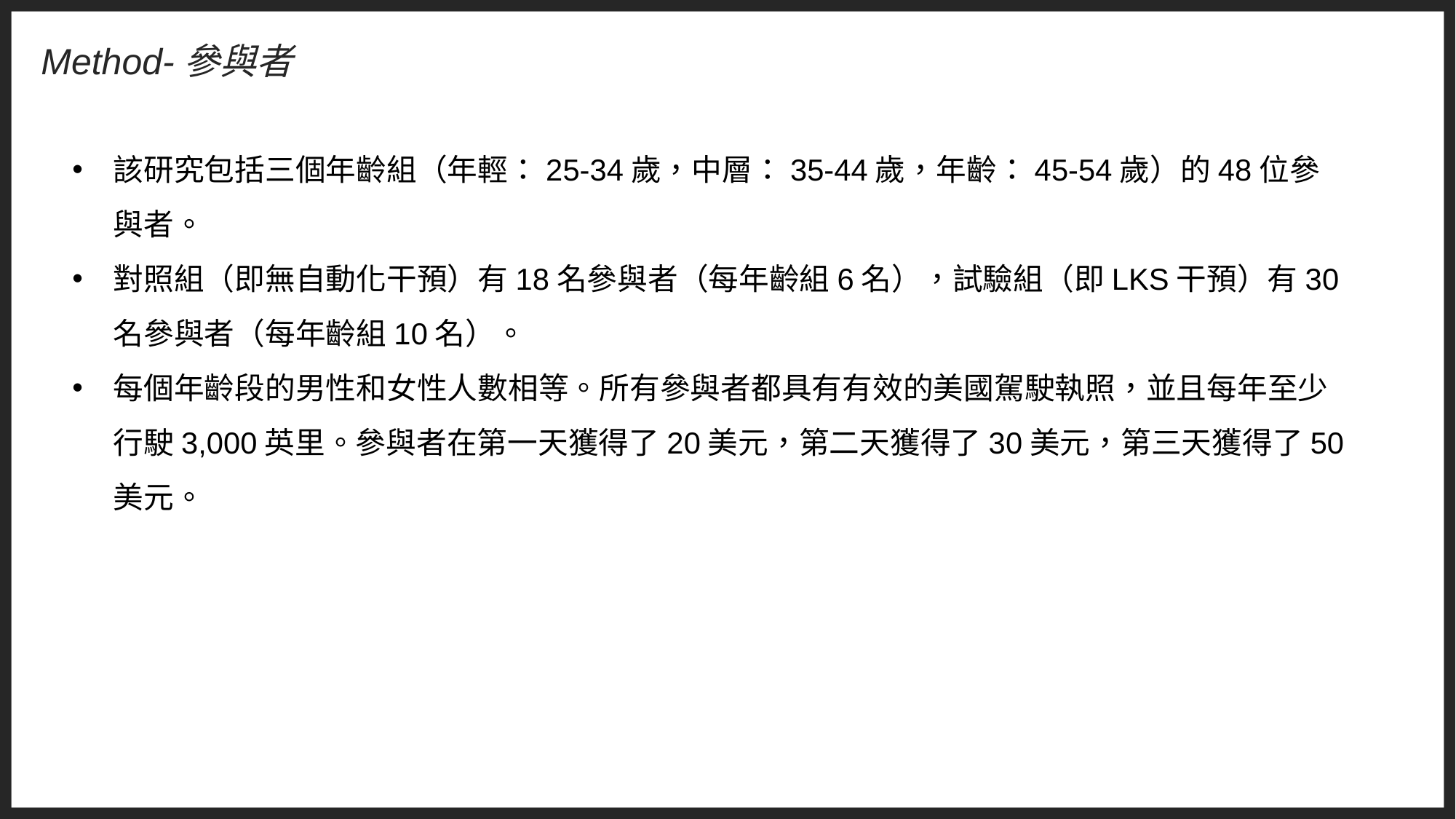

Method-參與者
該研究包括三個年齡組（年輕：25-34歲，中層：35-44歲，年齡：45-54歲）的48位參與者。
對照組（即無自動化干預）有18名參與者（每年齡組6名），試驗組（即LKS干預）有30名參與者（每年齡組10名）。
每個年齡段的男性和女性人數相等。所有參與者都具有有效的美國駕駛執照，並且每年至少行駛3,000英里。參與者在第一天獲得了20美元，第二天獲得了30美元，第三天獲得了50美元。